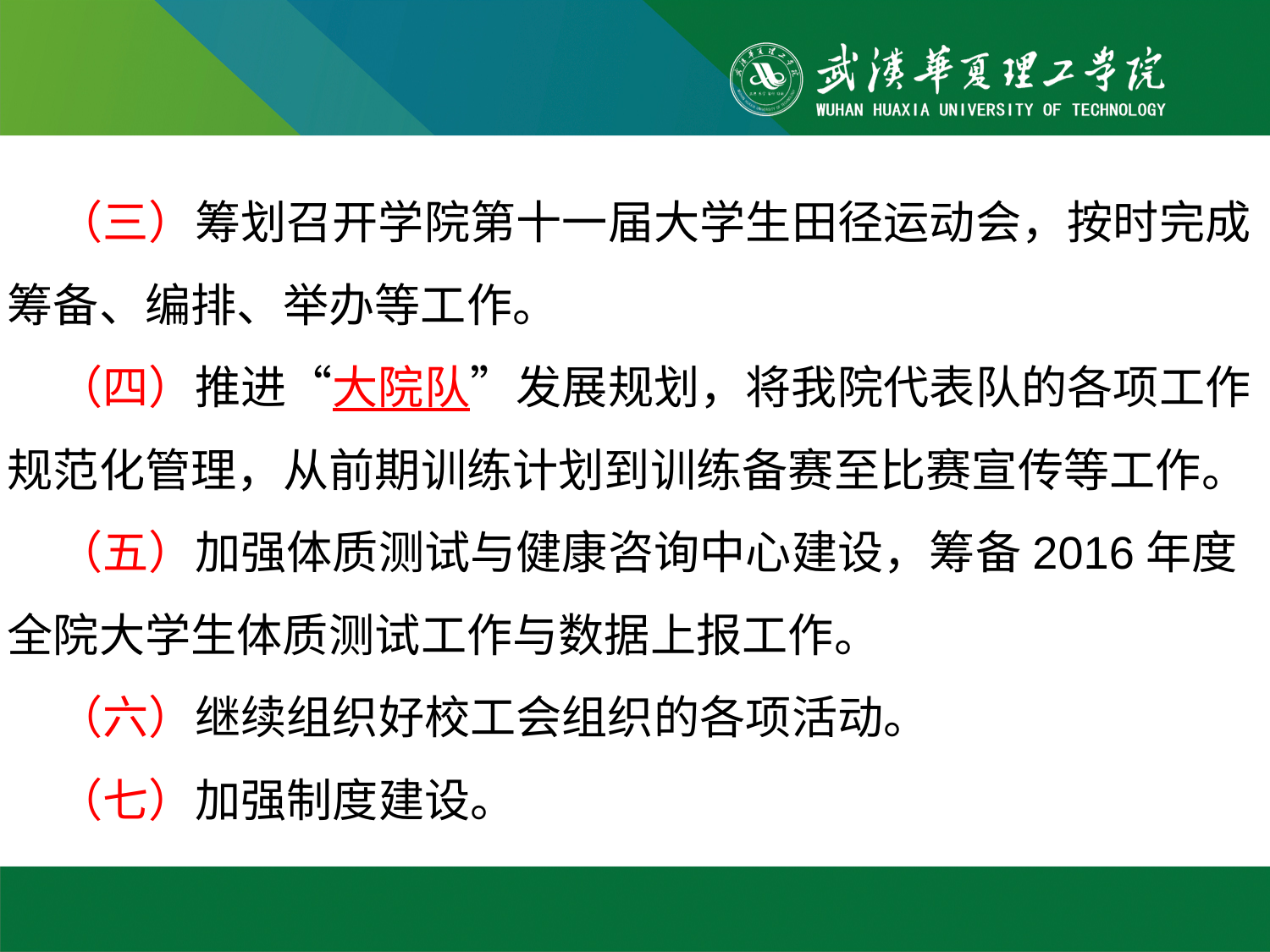

（三）筹划召开学院第十一届大学生田径运动会，按时完成筹备、编排、举办等工作。
（四）推进“大院队”发展规划，将我院代表队的各项工作规范化管理，从前期训练计划到训练备赛至比赛宣传等工作。
（五）加强体质测试与健康咨询中心建设，筹备2016年度全院大学生体质测试工作与数据上报工作。
（六）继续组织好校工会组织的各项活动。
（七）加强制度建设。